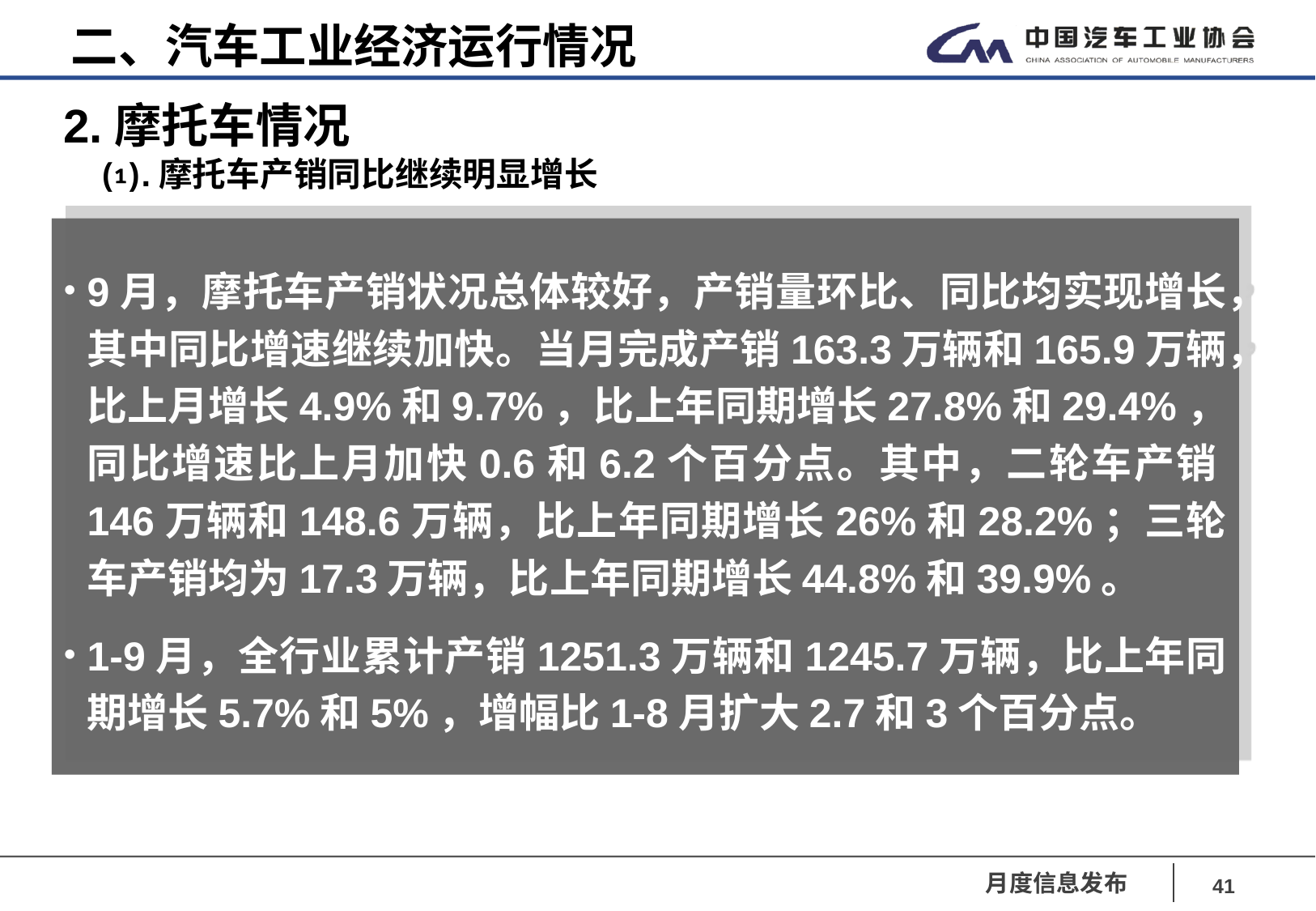

二、汽车工业经济运行情况
2.摩托车情况
    ⑴.摩托车产销同比继续明显增长
9月，摩托车产销状况总体较好，产销量环比、同比均实现增长，其中同比增速继续加快。当月完成产销163.3万辆和165.9万辆，比上月增长4.9%和9.7%，比上年同期增长27.8%和29.4%，同比增速比上月加快0.6和6.2个百分点。其中，二轮车产销146万辆和148.6万辆，比上年同期增长26%和28.2%；三轮车产销均为17.3万辆，比上年同期增长44.8%和39.9%。
1-9月，全行业累计产销1251.3万辆和1245.7万辆，比上年同期增长5.7%和5%，增幅比1-8月扩大2.7和3个百分点。